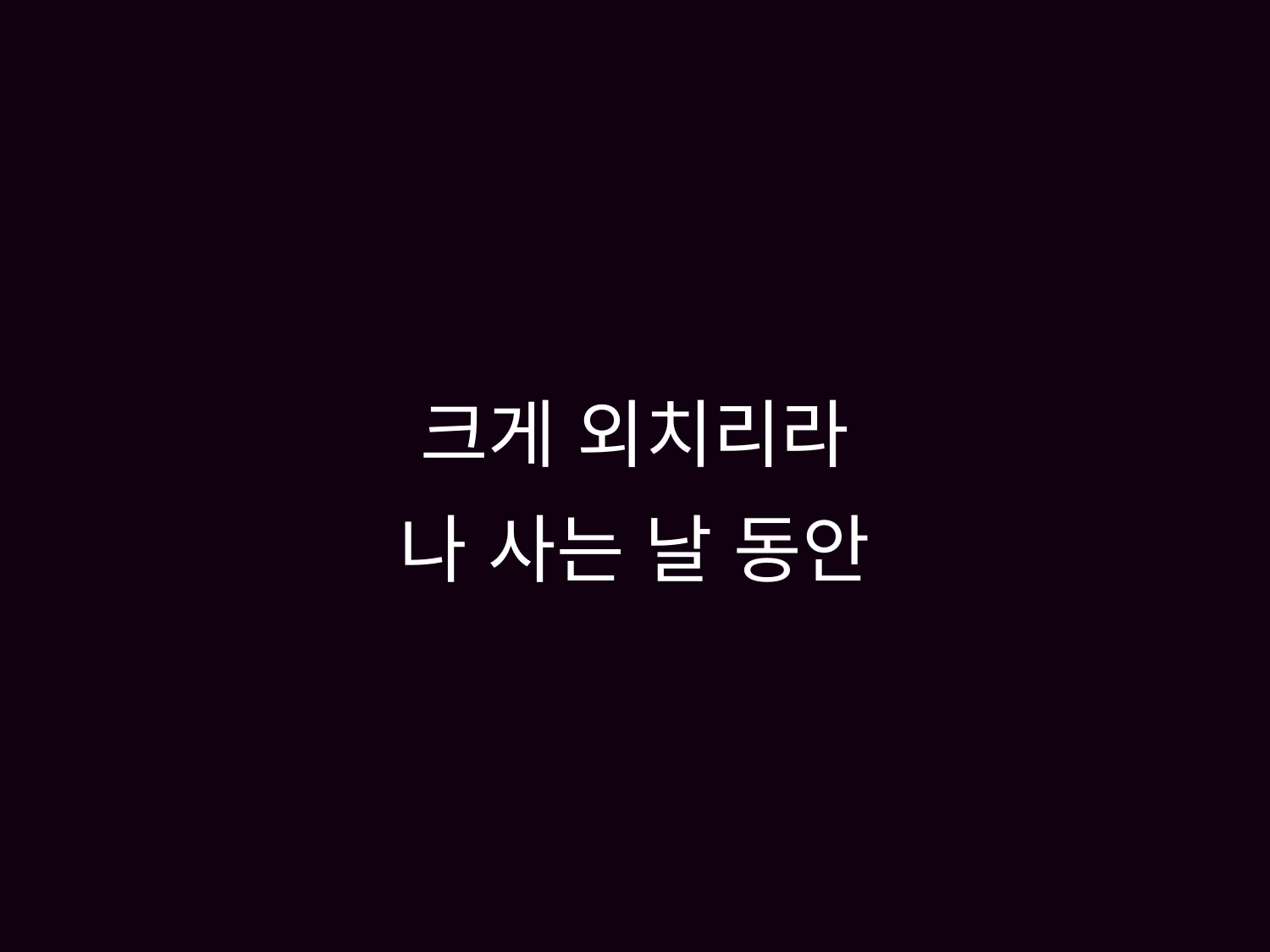

# 크게 외치리라 나 사는 날 동안